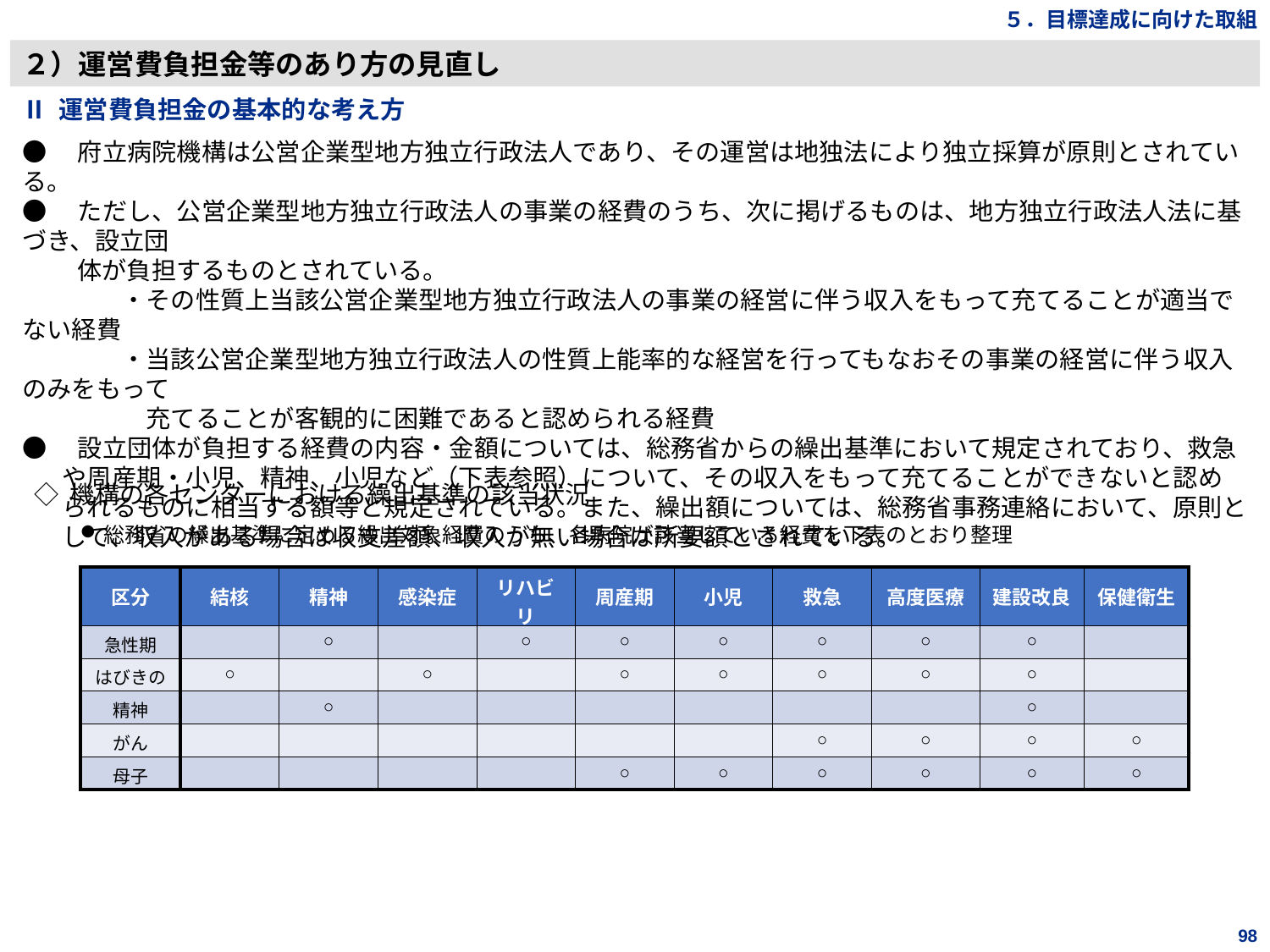

５．目標達成に向けた取組
２）運営費負担金等のあり方の見直し
Ⅱ 運営費負担金の基本的な考え方
●　府立病院機構は公営企業型地方独立行政法人であり、その運営は地独法により独立採算が原則とされている。
●　ただし、公営企業型地方独立行政法人の事業の経費のうち、次に掲げるものは、地方独立行政法人法に基づき、設立団
　　 体が負担するものとされている。
　　　　・その性質上当該公営企業型地方独立行政法人の事業の経営に伴う収入をもって充てることが適当でない経費
　　　　・当該公営企業型地方独立行政法人の性質上能率的な経営を行ってもなおその事業の経営に伴う収入のみをもって
　　　　　充てることが客観的に困難であると認められる経費
●　設立団体が負担する経費の内容・金額については、総務省からの繰出基準において規定されており、救急や周産期・小児、精神、小児など（下表参照）について、その収入をもって充てることができないと認められるものに相当する額等と規定されている。また、繰出額については、総務省事務連絡において、原則として、収入がある場合は収支差額、収入が無い場合は所要額とされている。

◇ 機構の各センターにおける繰出基準の該当状況
総務省の繰出基準に定める繰出対象経費のうち、各病院が該当している経費を下表のとおり整理
| 区分 | 結核 | 精神 | 感染症 | リハビリ | 周産期 | 小児 | 救急 | 高度医療 | 建設改良 | 保健衛生 |
| --- | --- | --- | --- | --- | --- | --- | --- | --- | --- | --- |
| 急性期 |  | ○ |  | ○ | ○ | ○ | ○ | ○ | ○ |  |
| はびきの | ○ |  | ○ |  | ○ | ○ | ○ | ○ | ○ |  |
| 精神 |  | ○ |  |  |  |  |  |  | ○ |  |
| がん |  |  |  |  |  |  | ○ | ○ | ○ | ○ |
| 母子 |  |  |  |  | ○ | ○ | ○ | ○ | ○ | ○ |
98